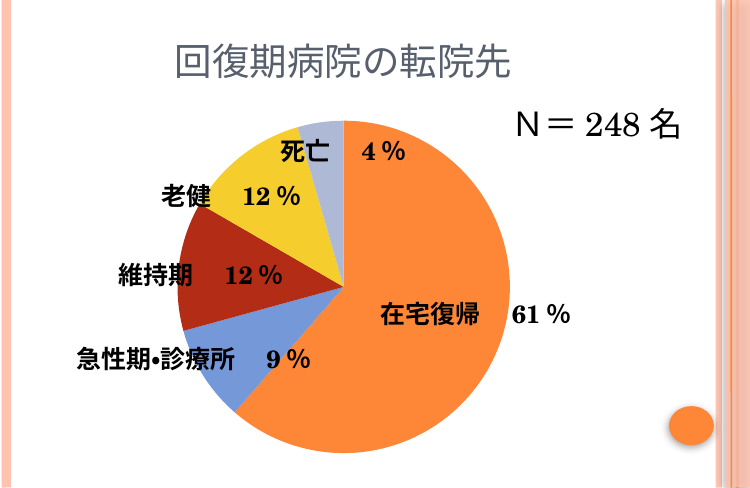

# 回復期病院の転院先
Ｎ＝248名

### Chart

| Category |  |
|---|---|
| 在宅復帰 | 151.0 |
| 急性期病院・診療所 | 23.0 |
| 維持期 | 31.0 |
| 老健 | 30.0 |
| 死亡 | 11.0 |
死亡　4％
老健　12％
維持期　12％
在宅復帰　61％
急性期・診療所　9％